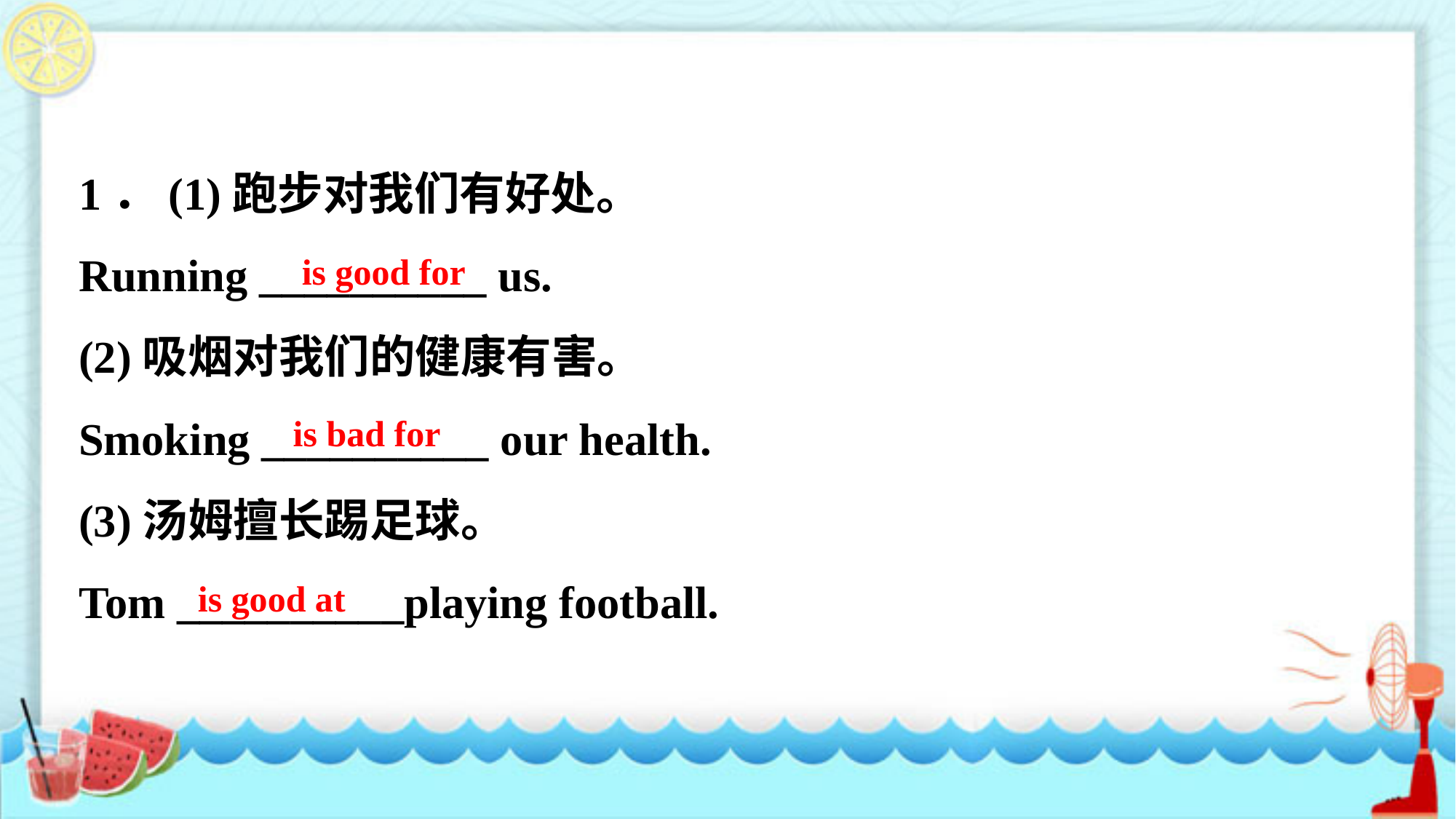

1．(1)跑步对我们有好处。
Running __________ us.
(2)吸烟对我们的健康有害。
Smoking __________ our health.
(3)汤姆擅长踢足球。
Tom __________playing football.
is good for
is bad for
is good at